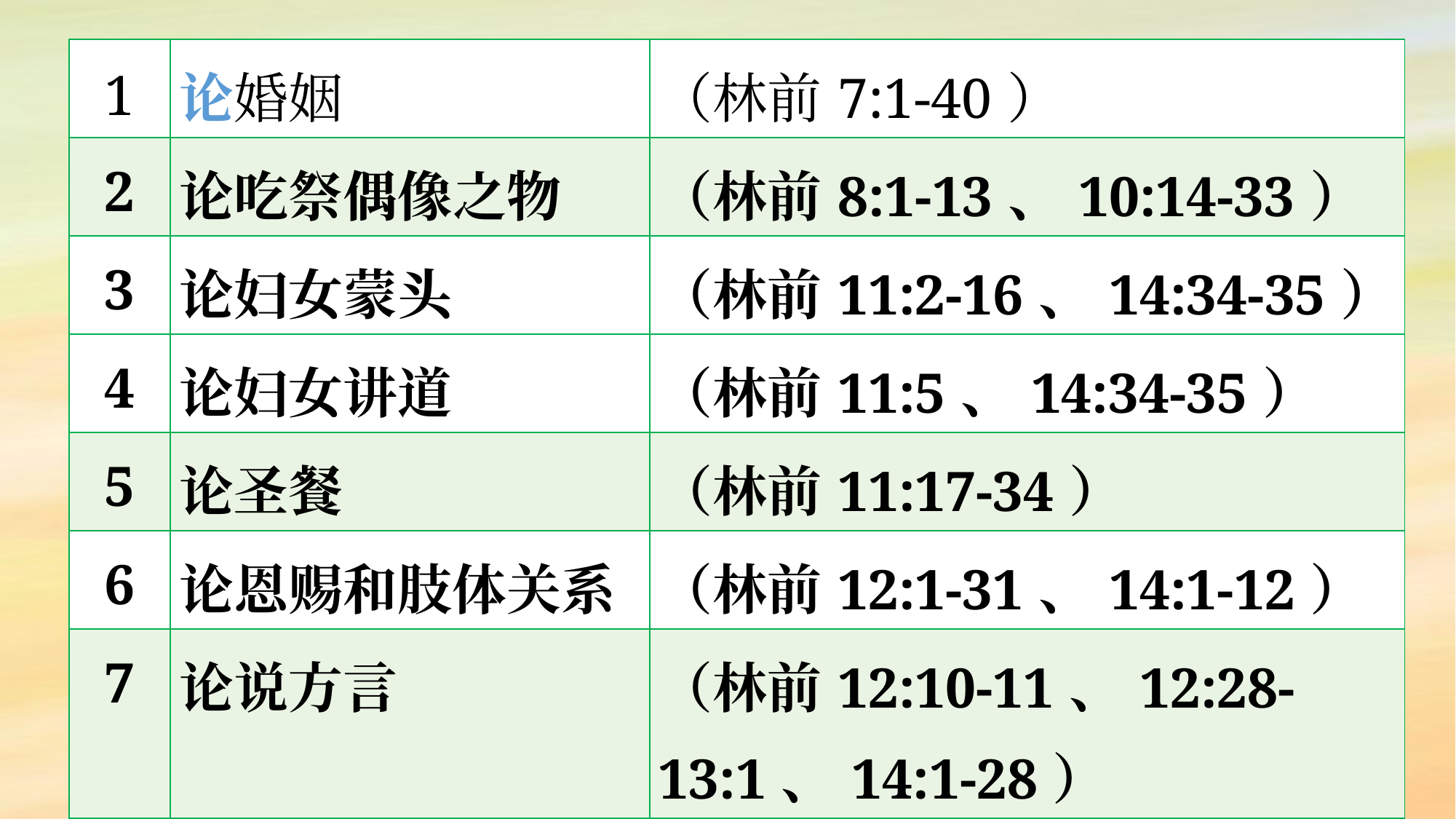

| 1 | 论婚姻 | （林前7:1-40） |
| --- | --- | --- |
| 2 | 论吃祭偶像之物 | （林前8:1-13、10:14-33） |
| 3 | 论妇女蒙头 | （林前11:2-16、14:34-35） |
| 4 | 论妇女讲道 | （林前11:5、14:34-35） |
| 5 | 论圣餐 | （林前11:17-34） |
| 6 | 论恩赐和肢体关系 | （林前12:1-31、14:1-12） |
| 7 | 论说方言 | （林前12:10-11、12:28-13:1、14:1-28） |
| 8 | 论爱 | （林前13:1-13） |
| 9 | 论复活 | （林前15:1-13） |